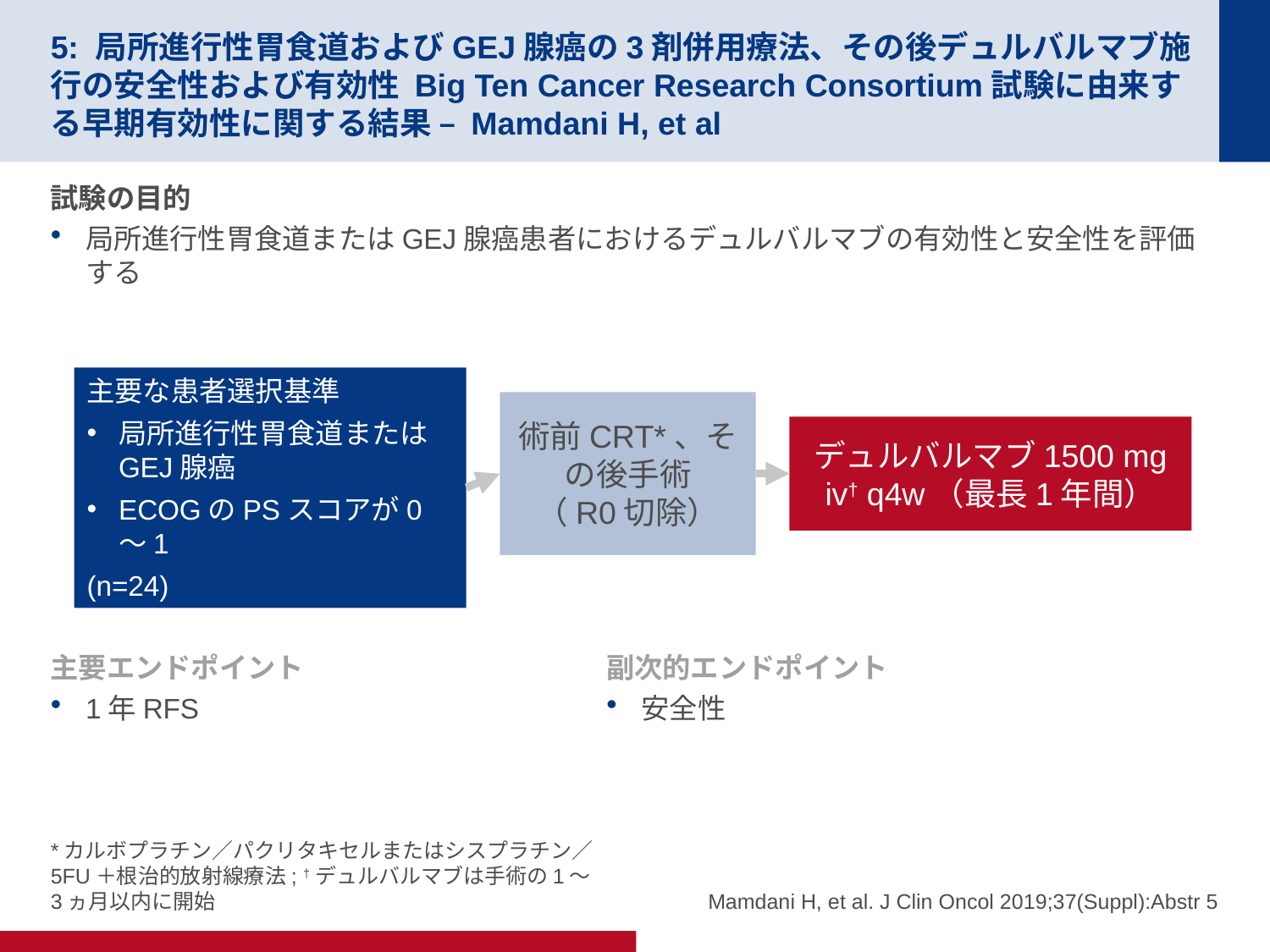

# 5: 局所進行性胃食道およびGEJ腺癌の3剤併用療法、その後デュルバルマブ施行の安全性および有効性 Big Ten Cancer Research Consortium試験に由来する早期有効性に関する結果 – Mamdani H, et al
試験の目的
局所進行性胃食道またはGEJ腺癌患者におけるデュルバルマブの有効性と安全性を評価する
主要な患者選択基準
局所進行性胃食道またはGEJ腺癌
ECOGのPSスコアが0～1
(n=24)
術前CRT*、その後手術
（R0切除）
デュルバルマブ1500 mg iv† q4w（最長1年間）
主要エンドポイント
1年RFS

副次的エンドポイント
安全性
*カルボプラチン／パクリタキセルまたはシスプラチン／5FU＋根治的放射線療法; †デュルバルマブは手術の1～3ヵ月以内に開始
Mamdani H, et al. J Clin Oncol 2019;37(Suppl):Abstr 5